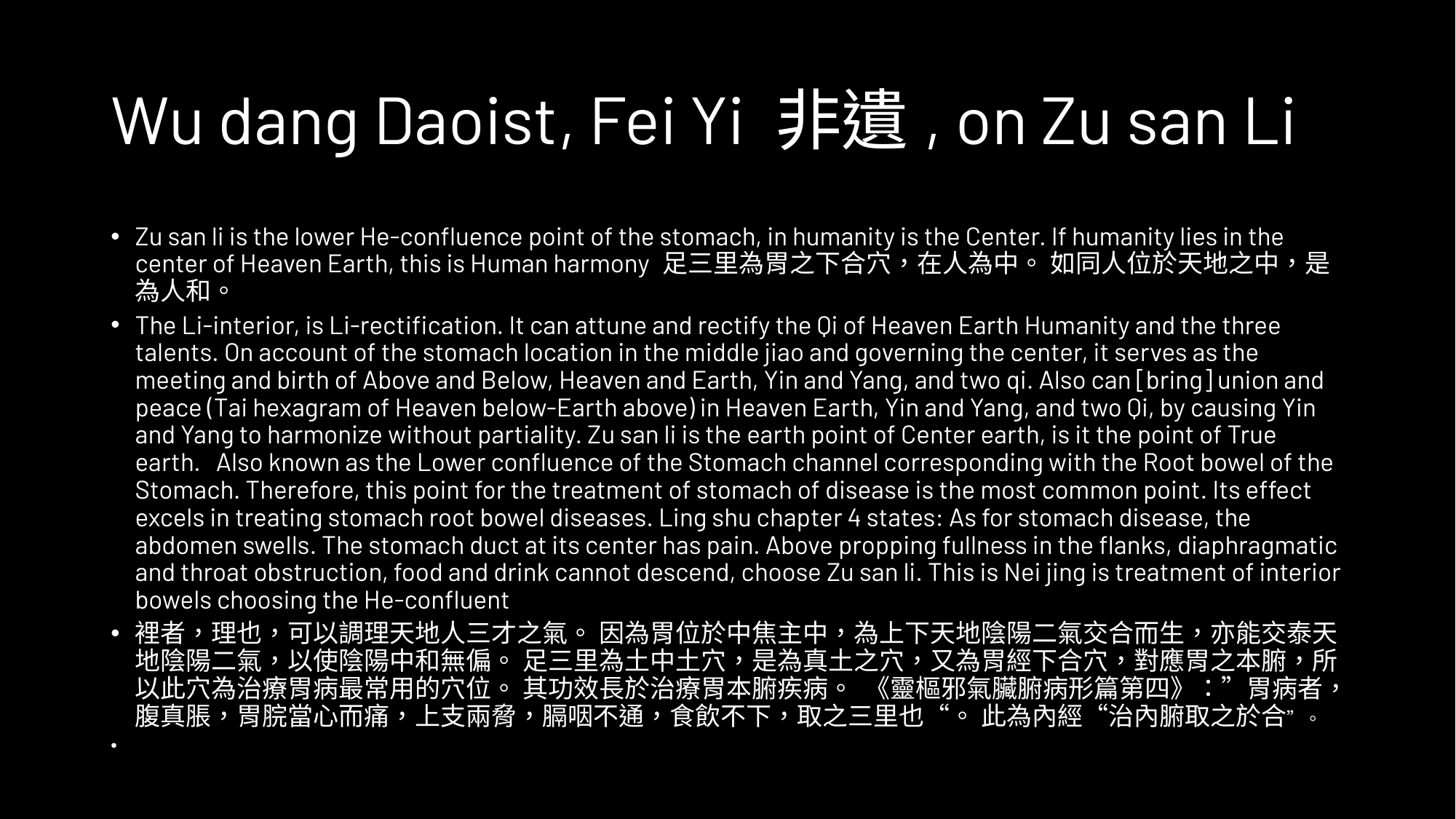

# Wu dang Daoist, Fei Yi 非遺, on Zu san Li
Zu san li is the lower He-confluence point of the stomach, in humanity is the Center. If humanity lies in the center of Heaven Earth, this is Human harmony  足三里為胃之下合穴，在人為中。 如同人位於天地之中，是為人和。
The Li-interior, is Li-rectification. It can attune and rectify the Qi of Heaven Earth Humanity and the three talents. On account of the stomach location in the middle jiao and governing the center, it serves as the meeting and birth of Above and Below, Heaven and Earth, Yin and Yang, and two qi. Also can [bring] union and peace (Tai hexagram of Heaven below-Earth above) in Heaven Earth, Yin and Yang, and two Qi, by causing Yin and Yang to harmonize without partiality. Zu san li is the earth point of Center earth, is it the point of True earth.   Also known as the Lower confluence of the Stomach channel corresponding with the Root bowel of the Stomach. Therefore, this point for the treatment of stomach of disease is the most common point. Its effect excels in treating stomach root bowel diseases. Ling shu chapter 4 states: As for stomach disease, the abdomen swells. The stomach duct at its center has pain. Above propping fullness in the flanks, diaphragmatic and throat obstruction, food and drink cannot descend, choose Zu san li. This is Nei jing is treatment of interior bowels choosing the He-confluent
裡者，理也，可以調理天地人三才之氣。 因為胃位於中焦主中，為上下天地陰陽二氣交合而生，亦能交泰天地陰陽二氣，以使陰陽中和無偏。 足三里為土中土穴，是為真土之穴，又為胃經下合穴，對應胃之本腑，所以此穴為治療胃病最常用的穴位。 其功效長於治療胃本腑疾病。  《靈樞邪氣臟腑病形篇第四》：”胃病者，腹真脹，胃脘當心而痛，上支兩脅，膈咽不通，食飲不下，取之三里也“。 此為內經“治內腑取之於合”。